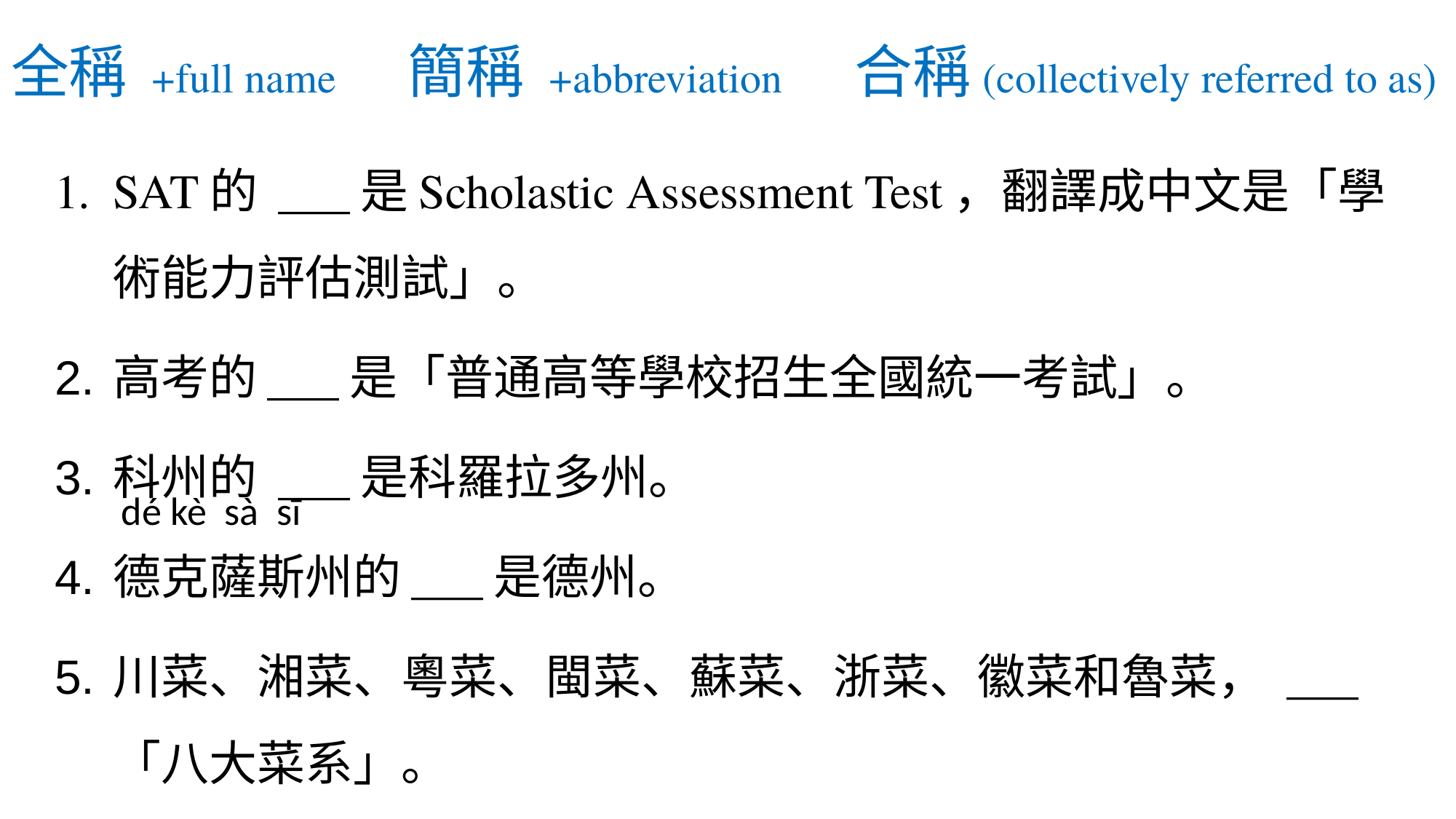

# 全稱 +full name      簡稱 +abbreviation      合稱(collectively referred to as)
SAT的 ___是Scholastic Assessment Test，翻譯成中文是「學術能力評估測試」。
高考的___是「普通高等學校招生全國統一考試」。
科州的 ___是科羅拉多州。
德克薩斯州的___是德州。
川菜、湘菜、粵菜、閩菜、蘇菜、浙菜、徽菜和魯菜， ___「八大菜系」。
dé kè  sà  sī